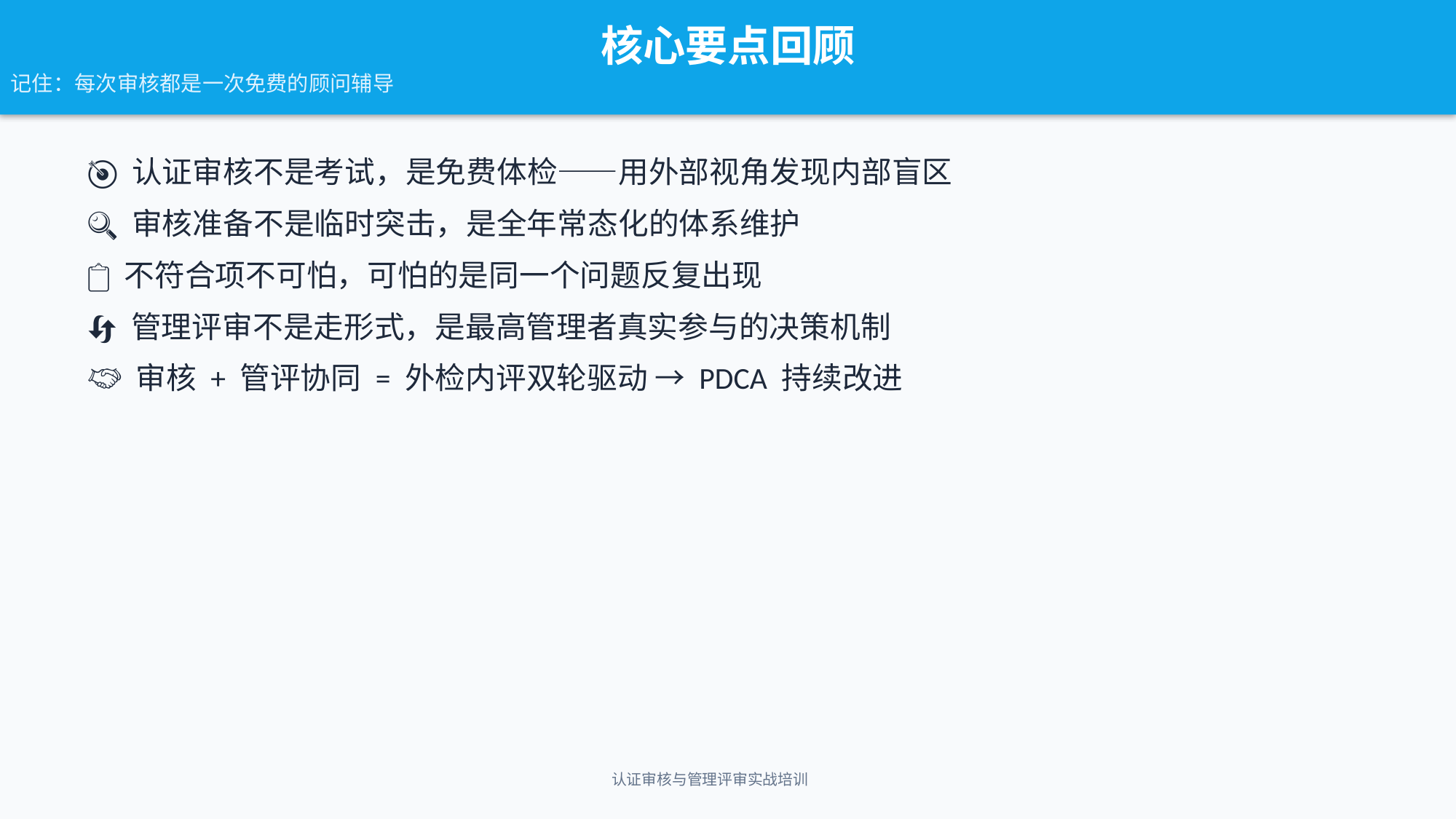

核心要点回顾
记住：每次审核都是一次免费的顾问辅导
🎯 认证审核不是考试，是免费体检——用外部视角发现内部盲区
🔍 审核准备不是临时突击，是全年常态化的体系维护
📋 不符合项不可怕，可怕的是同一个问题反复出现
🔄 管理评审不是走形式，是最高管理者真实参与的决策机制
🤝 审核 + 管评协同 = 外检内评双轮驱动 → PDCA 持续改进
认证审核与管理评审实战培训